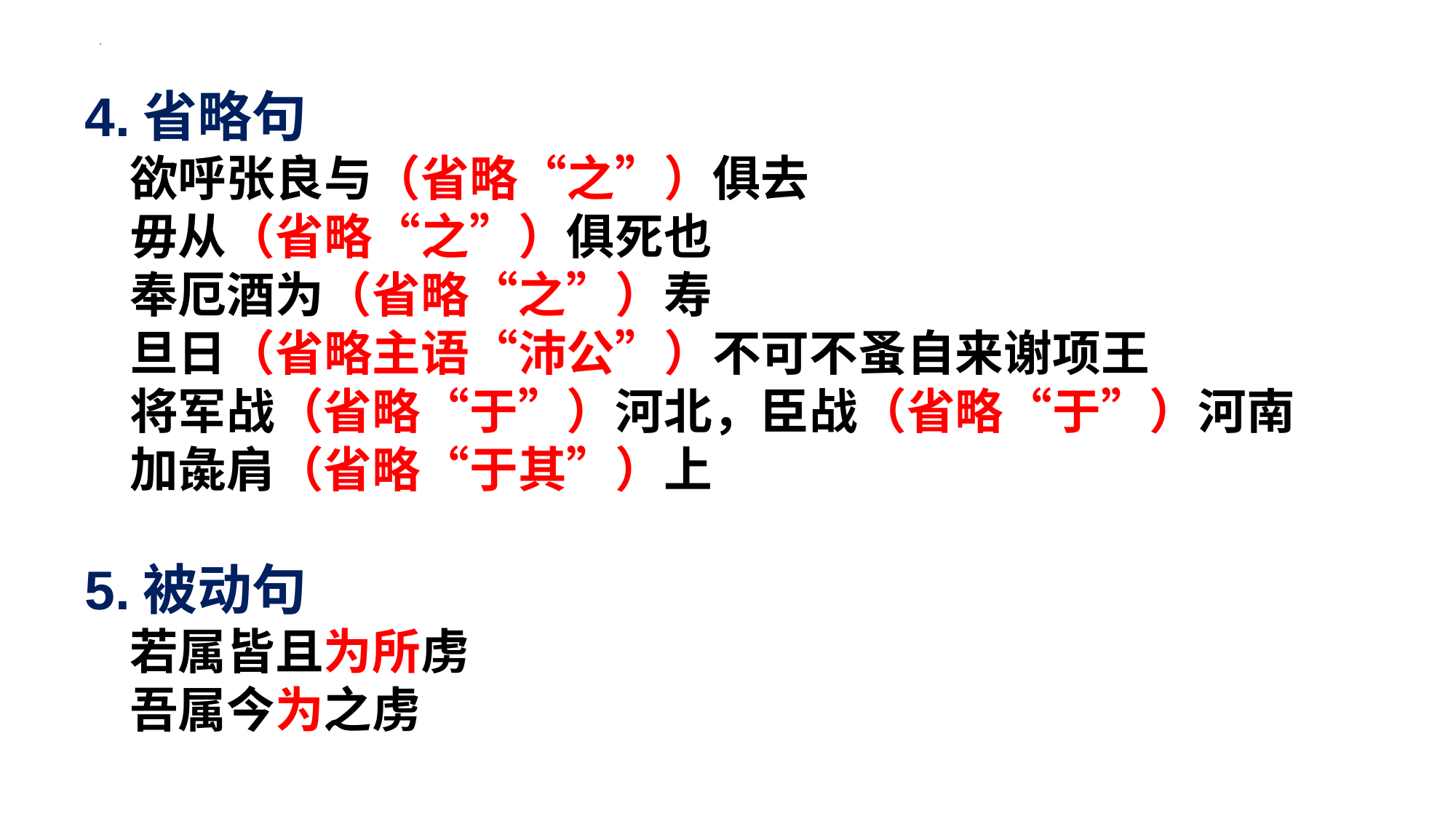

4.省略句
   欲呼张良与（省略“之”）俱去
   毋从（省略“之”）俱死也
   奉厄酒为（省略“之”）寿
   旦日（省略主语“沛公”）不可不蚤自来谢项王
   将军战（省略“于”）河北，臣战（省略“于”）河南
   加彘肩（省略“于其”）上

5.被动句
   若属皆且为所虏
   吾属今为之虏